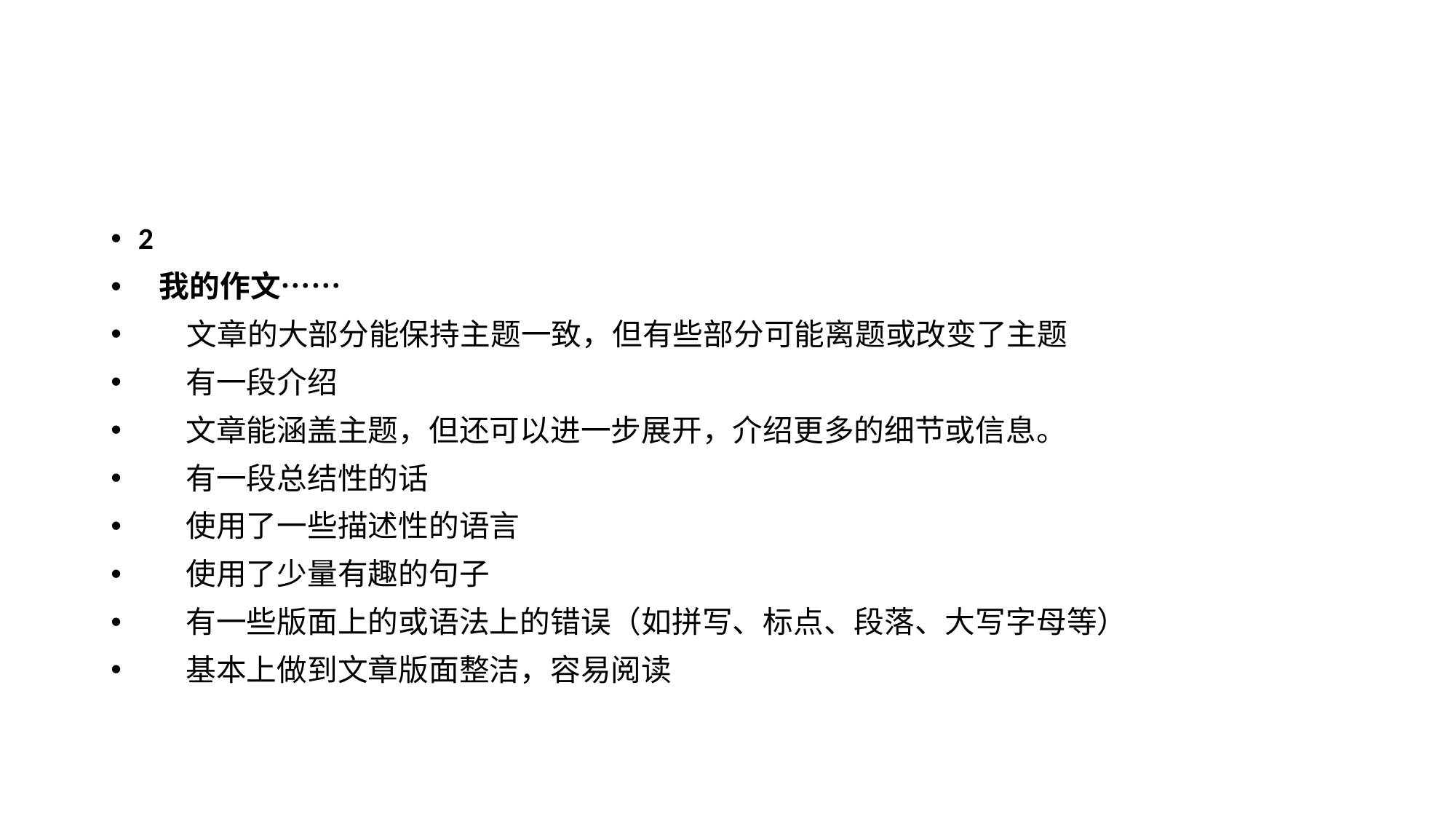

2
  我的作文……
      文章的大部分能保持主题一致，但有些部分可能离题或改变了主题
      有一段介绍
      文章能涵盖主题，但还可以进一步展开，介绍更多的细节或信息。
      有一段总结性的话
      使用了一些描述性的语言
      使用了少量有趣的句子
      有一些版面上的或语法上的错误（如拼写、标点、段落、大写字母等）
      基本上做到文章版面整洁，容易阅读